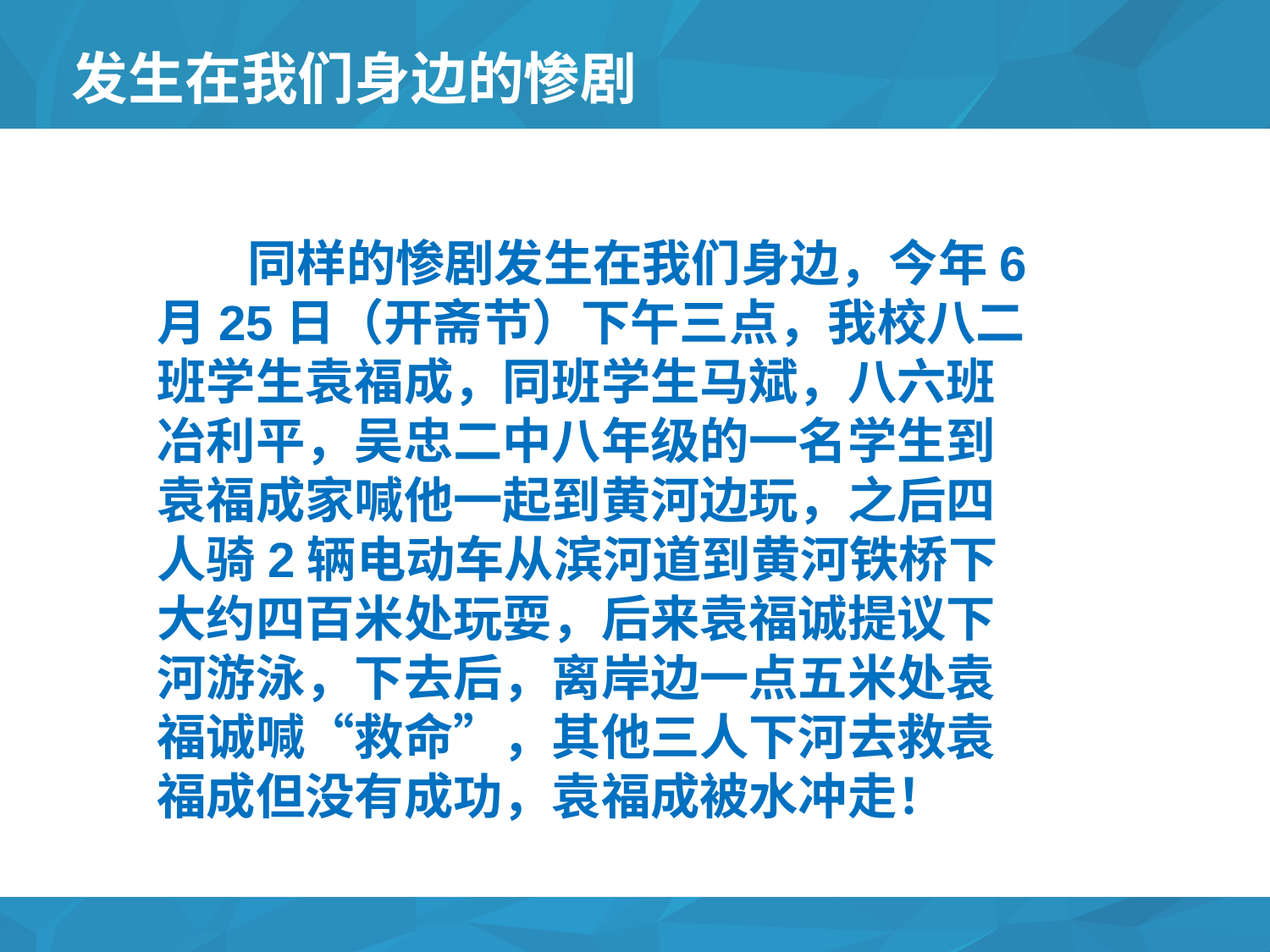

# 发生在我们身边的惨剧

       同样的惨剧发生在我们身边，今年6月25日（开斋节）下午三点，我校八二班学生袁福成，同班学生马斌，八六班冶利平，吴忠二中八年级的一名学生到袁福成家喊他一起到黄河边玩，之后四人骑2辆电动车从滨河道到黄河铁桥下大约四百米处玩耍，后来袁福诚提议下河游泳，下去后，离岸边一点五米处袁福诚喊“救命”，其他三人下河去救袁福成但没有成功，袁福成被水冲走！